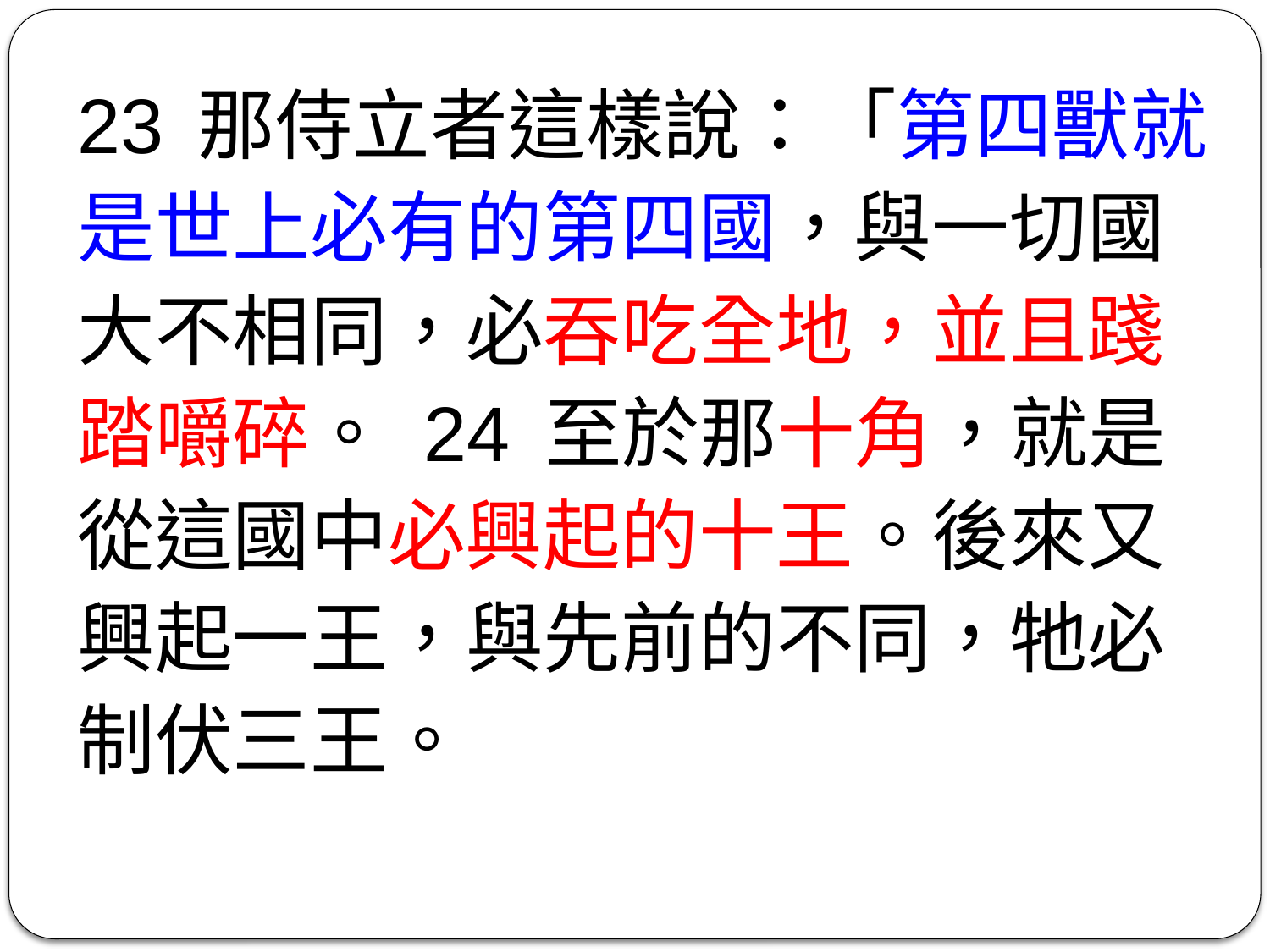

23 那侍立者這樣說：「第四獸就是世上必有的第四國，與一切國大不相同，必吞吃全地，並且踐踏嚼碎。 24 至於那十角，就是從這國中必興起的十王。後來又興起一王，與先前的不同，牠必制伏三王。